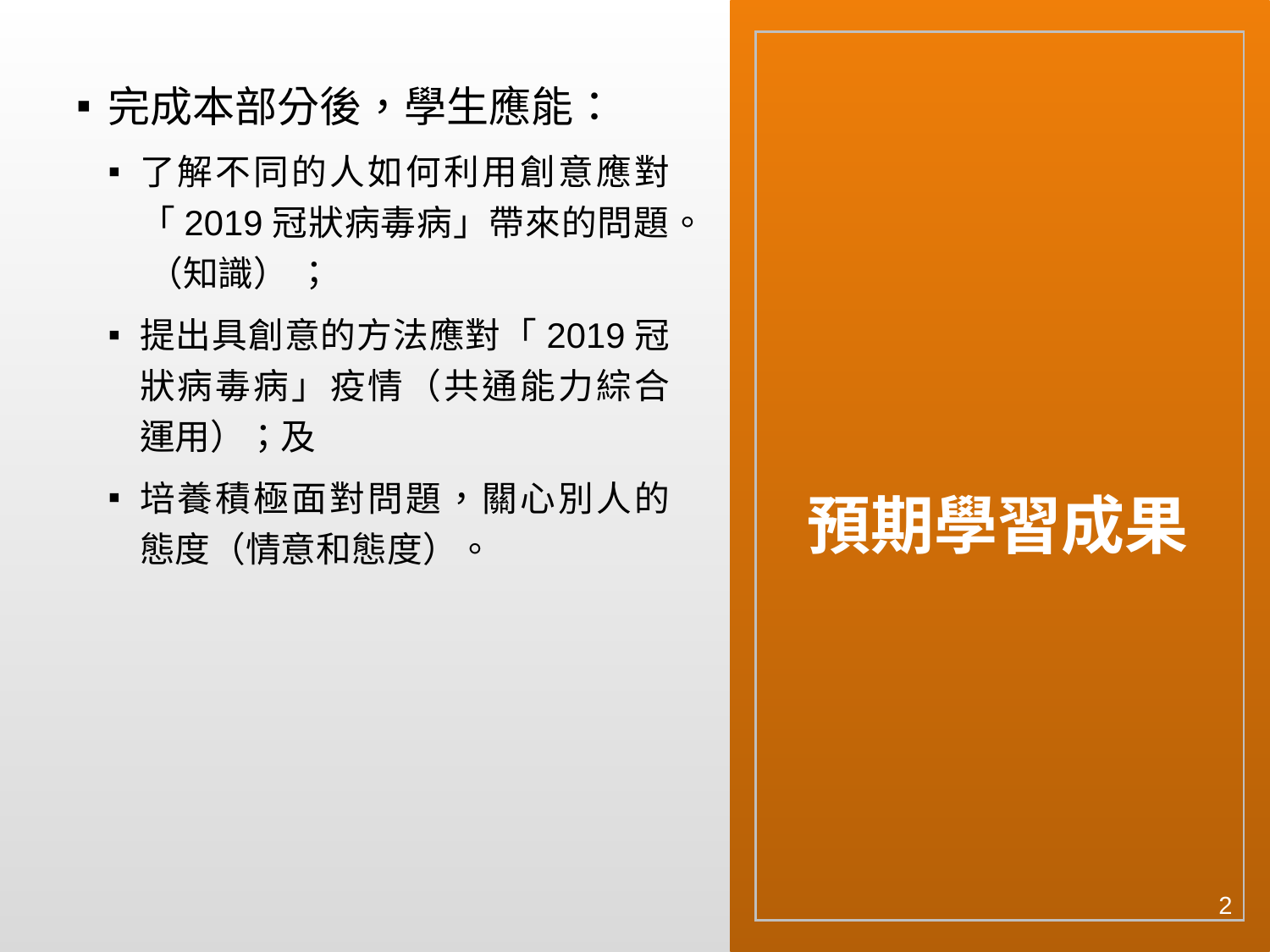

完成本部分後，學生應能：
了解不同的人如何利用創意應對「2019冠狀病毒病」帶來的問題。 （知識） ；
提出具創意的方法應對「2019冠狀病毒病」疫情（共通能力綜合運用）；及
培養積極面對問題，關心別人的態度（情意和態度）。

# 預期學習成果

2